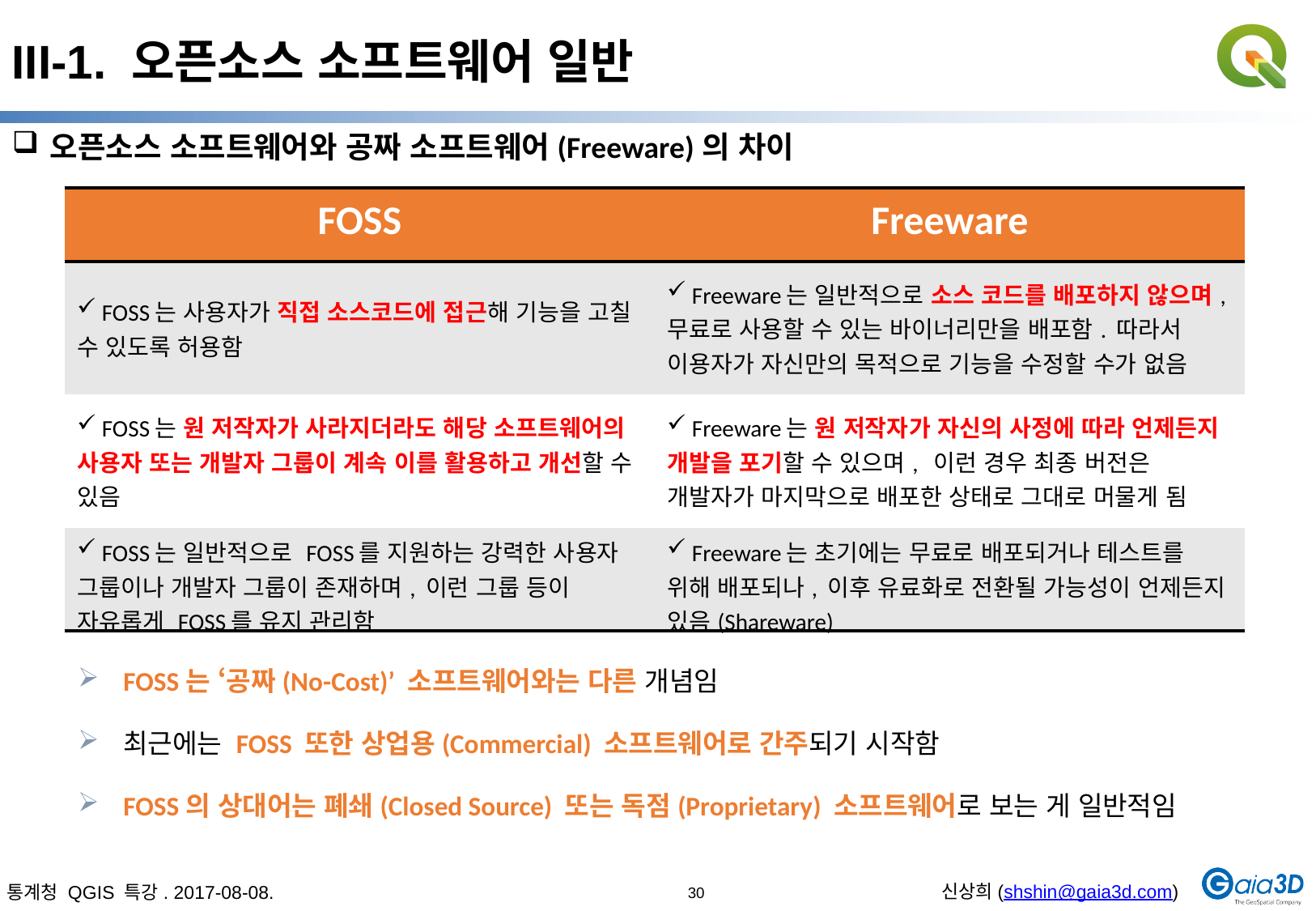

III-1. 오픈소스 소프트웨어 일반
오픈소스 소프트웨어와 공짜 소프트웨어(Freeware)의 차이
| FOSS | Freeware |
| --- | --- |
| FOSS는 사용자가 직접 소스코드에 접근해 기능을 고칠 수 있도록 허용함 | Freeware는 일반적으로 소스 코드를 배포하지 않으며, 무료로 사용할 수 있는 바이너리만을 배포함. 따라서 이용자가 자신만의 목적으로 기능을 수정할 수가 없음 |
| FOSS는 원 저작자가 사라지더라도 해당 소프트웨어의 사용자 또는 개발자 그룹이 계속 이를 활용하고 개선할 수 있음 | Freeware는 원 저작자가 자신의 사정에 따라 언제든지 개발을 포기할 수 있으며, 이런 경우 최종 버전은 개발자가 마지막으로 배포한 상태로 그대로 머물게 됨 |
| FOSS는 일반적으로 FOSS를 지원하는 강력한 사용자 그룹이나 개발자 그룹이 존재하며, 이런 그룹 등이 자유롭게 FOSS를 유지 관리함 | Freeware는 초기에는 무료로 배포되거나 테스트를 위해 배포되나, 이후 유료화로 전환될 가능성이 언제든지 있음(Shareware) |
FOSS는 ‘공짜(No-Cost)’ 소프트웨어와는 다른 개념임

최근에는 FOSS 또한 상업용(Commercial) 소프트웨어로 간주되기 시작함

FOSS의 상대어는 폐쇄(Closed Source) 또는 독점(Proprietary) 소프트웨어로 보는 게 일반적임
30